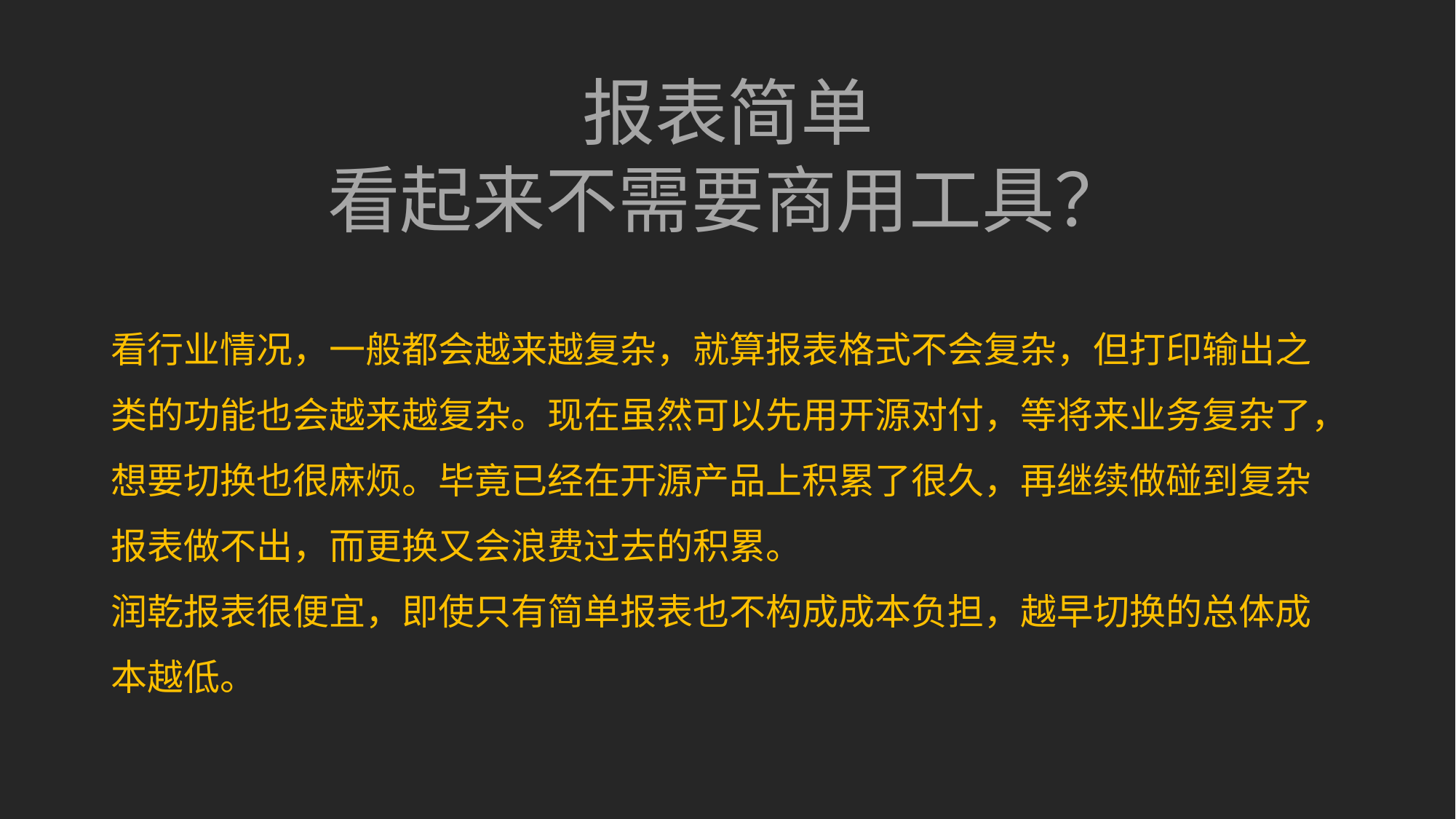

报表简单
看起来不需要商用工具？
看行业情况，一般都会越来越复杂，就算报表格式不会复杂，但打印输出之类的功能也会越来越复杂。现在虽然可以先用开源对付，等将来业务复杂了，想要切换也很麻烦。毕竟已经在开源产品上积累了很久，再继续做碰到复杂报表做不出，而更换又会浪费过去的积累。
润乾报表很便宜，即使只有简单报表也不构成成本负担，越早切换的总体成本越低。